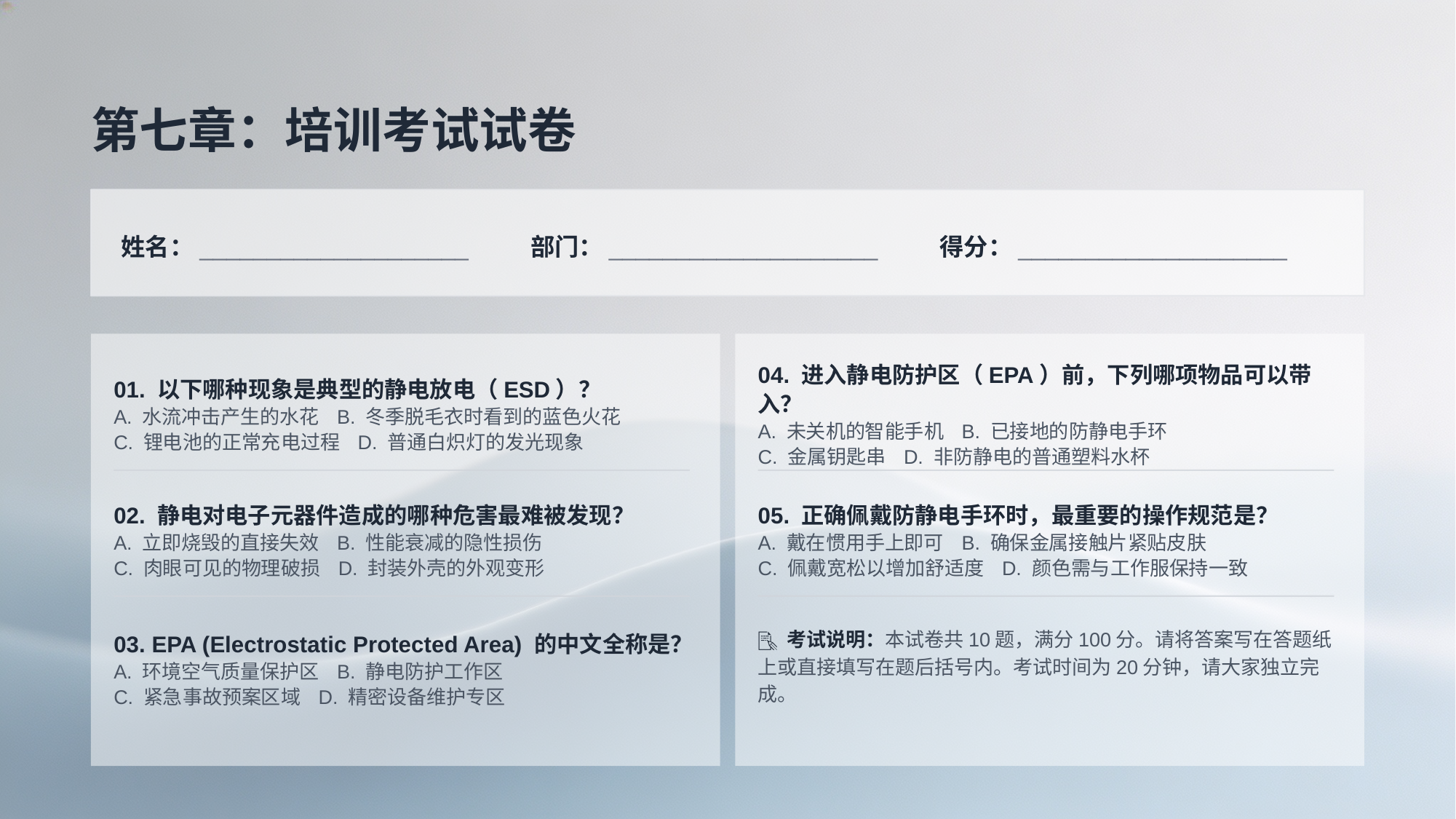

第七章：培训考试试卷

姓名：____________________
部门：____________________
得分：____________________

01. 以下哪种现象是典型的静电放电（ESD）？
A. 水流冲击产生的水花   B. 冬季脱毛衣时看到的蓝色火花
C. 锂电池的正常充电过程   D. 普通白炽灯的发光现象
04. 进入静电防护区（EPA）前，下列哪项物品可以带入？
A. 未关机的智能手机   B. 已接地的防静电手环
C. 金属钥匙串   D. 非防静电的普通塑料水杯
02. 静电对电子元器件造成的哪种危害最难被发现？
A. 立即烧毁的直接失效   B. 性能衰减的隐性损伤
C. 肉眼可见的物理破损   D. 封装外壳的外观变形
05. 正确佩戴防静电手环时，最重要的操作规范是？
A. 戴在惯用手上即可   B. 确保金属接触片紧贴皮肤
C. 佩戴宽松以增加舒适度   D. 颜色需与工作服保持一致
03. EPA (Electrostatic Protected Area) 的中文全称是？
A. 环境空气质量保护区   B. 静电防护工作区
C. 紧急事故预案区域   D. 精密设备维护专区
📝 考试说明：本试卷共10题，满分100分。请将答案写在答题纸上或直接填写在题后括号内。考试时间为20分钟，请大家独立完成。